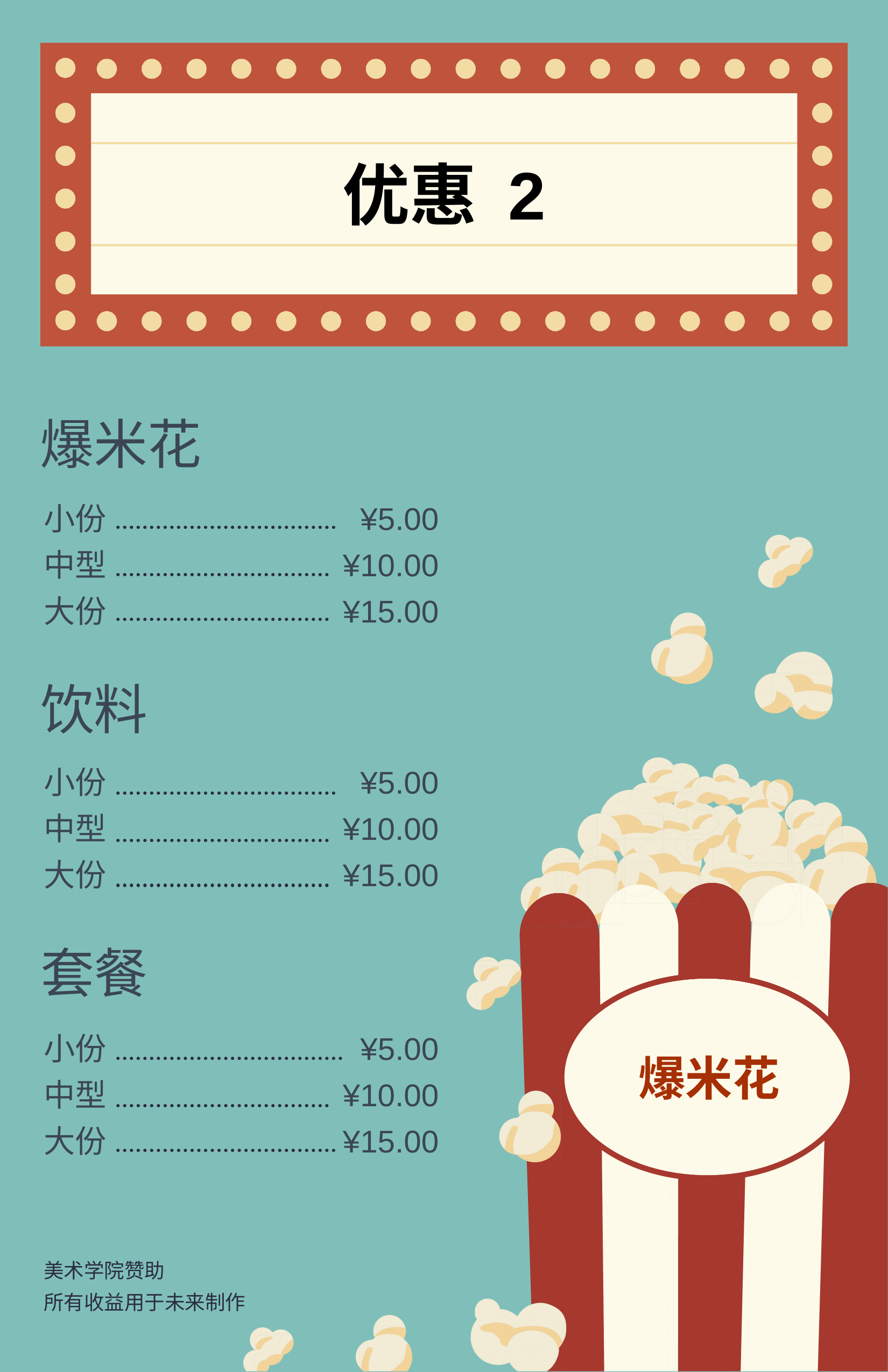

# 优惠 2
爆米花
小份
中型
大份
¥5.00
¥10.00
¥15.00
饮料
小份
中型
大份
¥5.00
¥10.00
¥15.00
套餐
小份
中型
大份
¥5.00
¥10.00
¥15.00

爆米花
美术学院赞助
所有收益用于未来制作